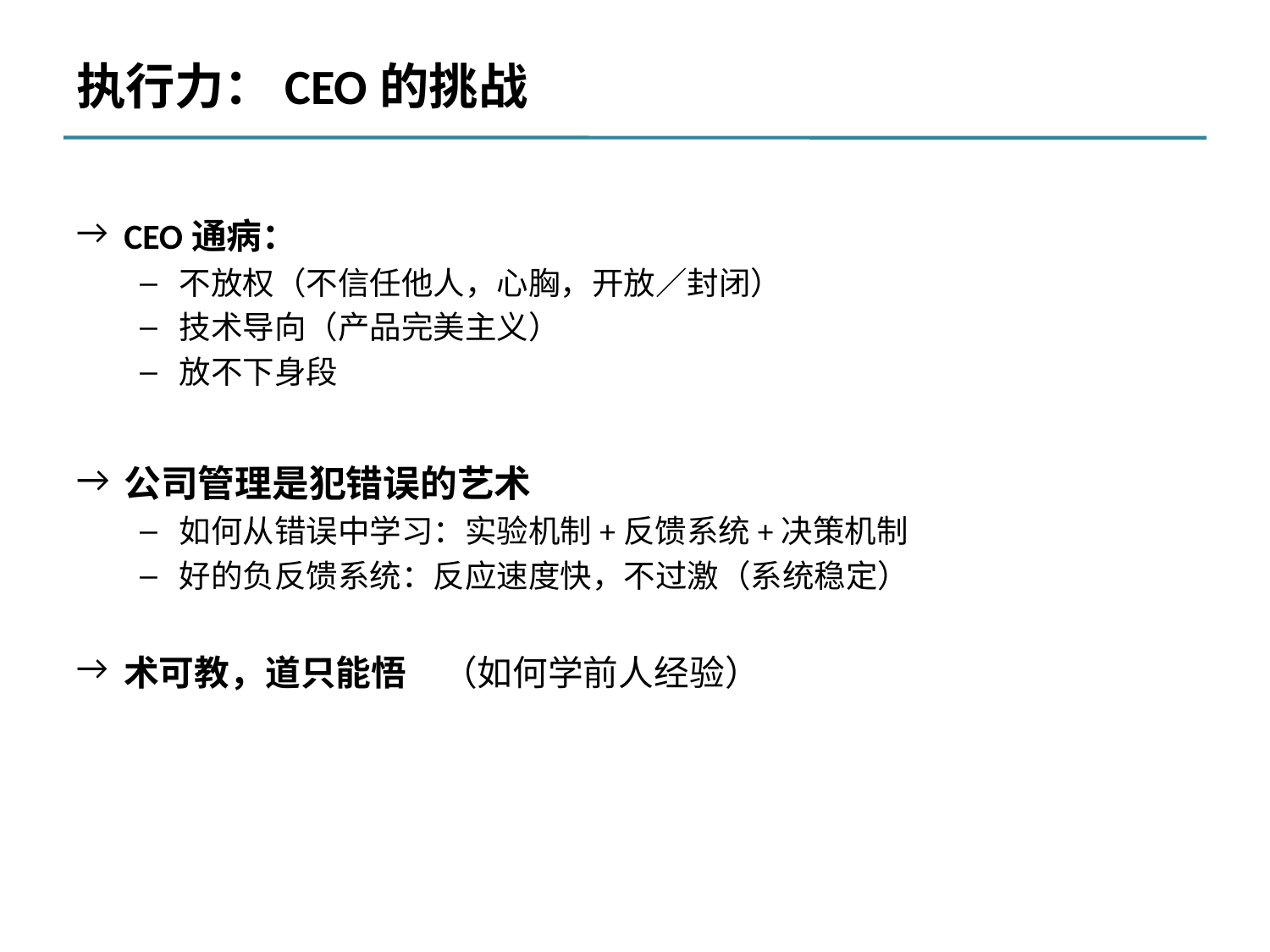

# 执行力：CEO的挑战

CEO通病：
不放权（不信任他人，心胸，开放／封闭）
技术导向（产品完美主义）
放不下身段

公司管理是犯错误的艺术
如何从错误中学习：实验机制+反馈系统+决策机制
好的负反馈系统：反应速度快，不过激（系统稳定）

术可教，道只能悟　（如何学前人经验）